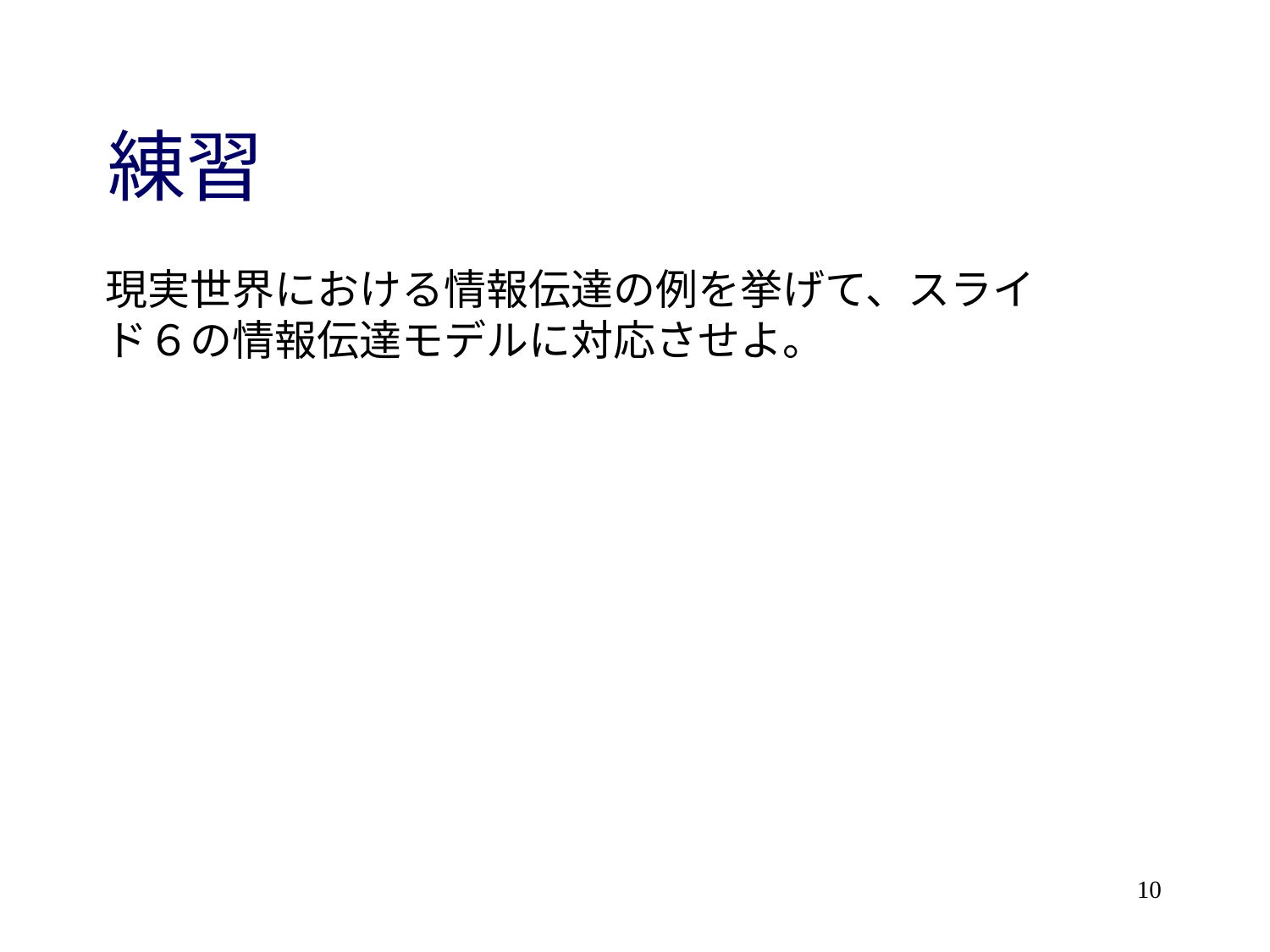

# 練習
現実世界における情報伝達の例を挙げて、スライド６の情報伝達モデルに対応させよ。
10